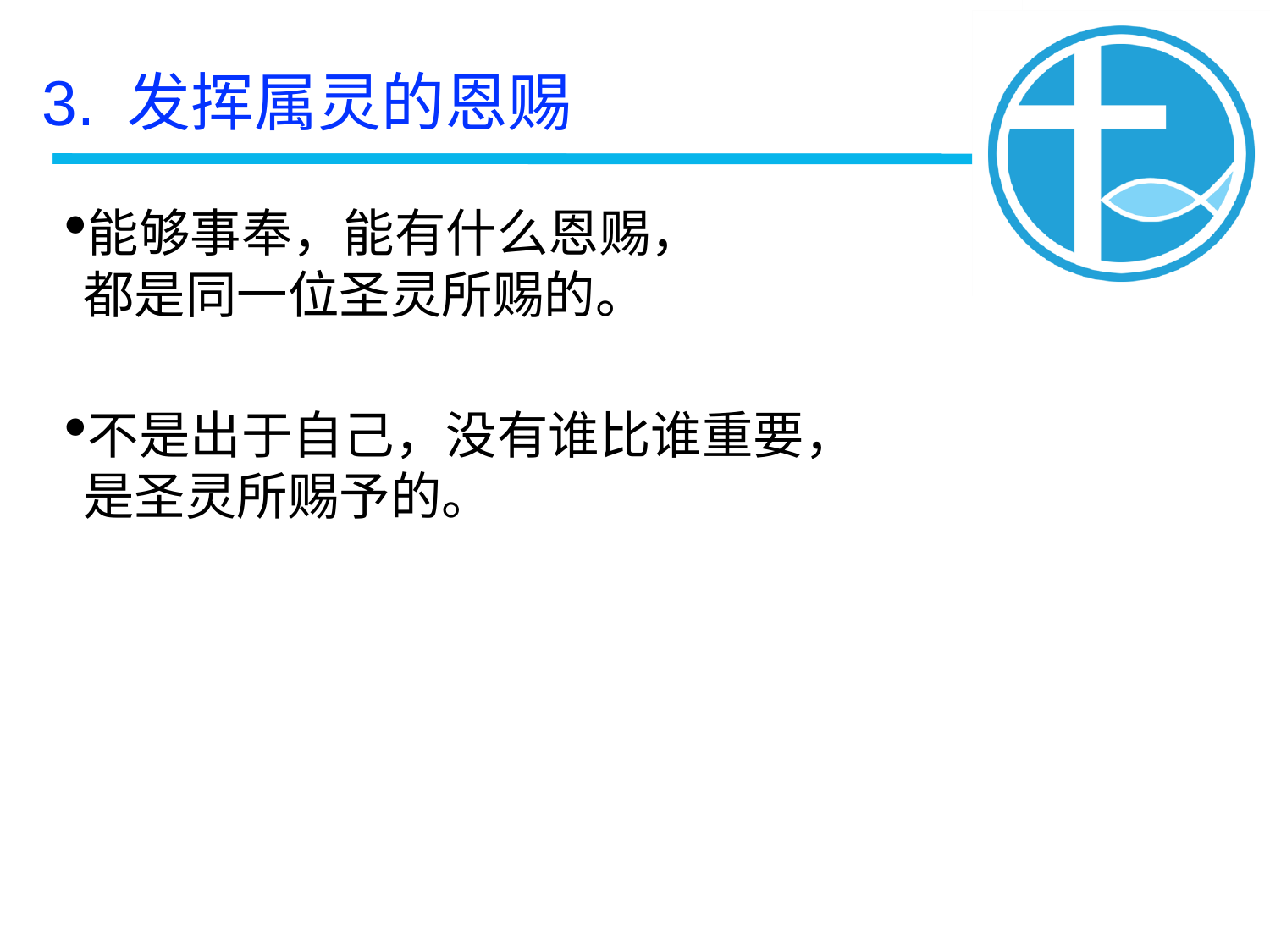

3. 发挥属灵的恩赐
能够事奉，能有什么恩赐，
都是同一位圣灵所赐的。

不是出于自己，没有谁比谁重要，
是圣灵所赐予的。